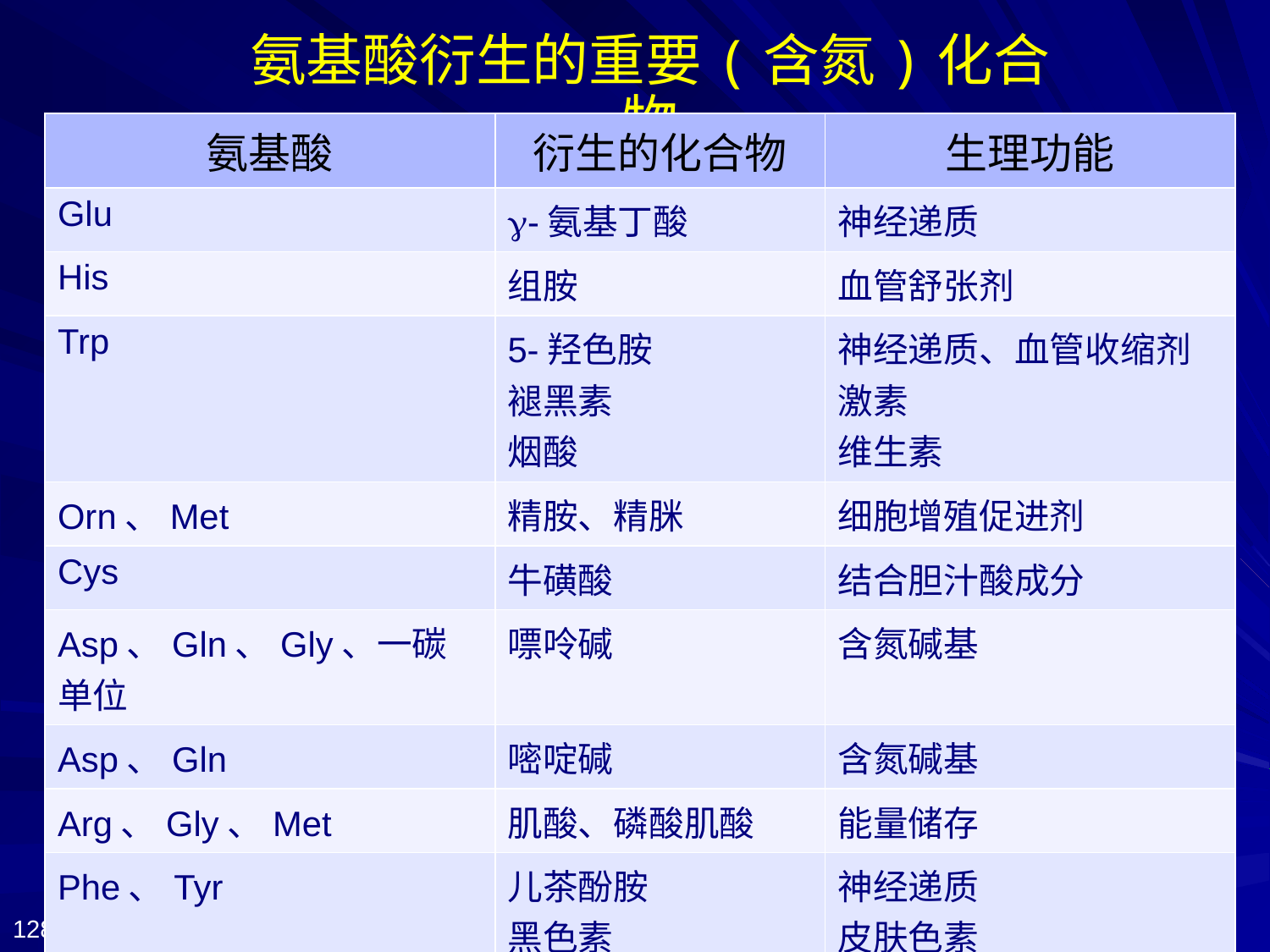

氨基酸衍生的重要(含氮)化合物
| 氨基酸 | 衍生的化合物 | 生理功能 |
| --- | --- | --- |
| Glu | γ-氨基丁酸 | 神经递质 |
| His | 组胺 | 血管舒张剂 |
| Trp | 5-羟色胺 褪黑素 烟酸 | 神经递质、血管收缩剂 激素 维生素 |
| Orn、Met | 精胺、精脒 | 细胞增殖促进剂 |
| Cys | 牛磺酸 | 结合胆汁酸成分 |
| Asp、Gln、Gly、一碳单位 | 嘌呤碱 | 含氮碱基 |
| Asp、Gln | 嘧啶碱 | 含氮碱基 |
| Arg、Gly、Met | 肌酸、磷酸肌酸 | 能量储存 |
| Phe、Tyr | 儿茶酚胺 黑色素 甲状腺素 | 神经递质 皮肤色素 激素 |
| Gly | 卟啉化合物 | 血红素辅基 |
| Arg | NO | 第二信使 |
128